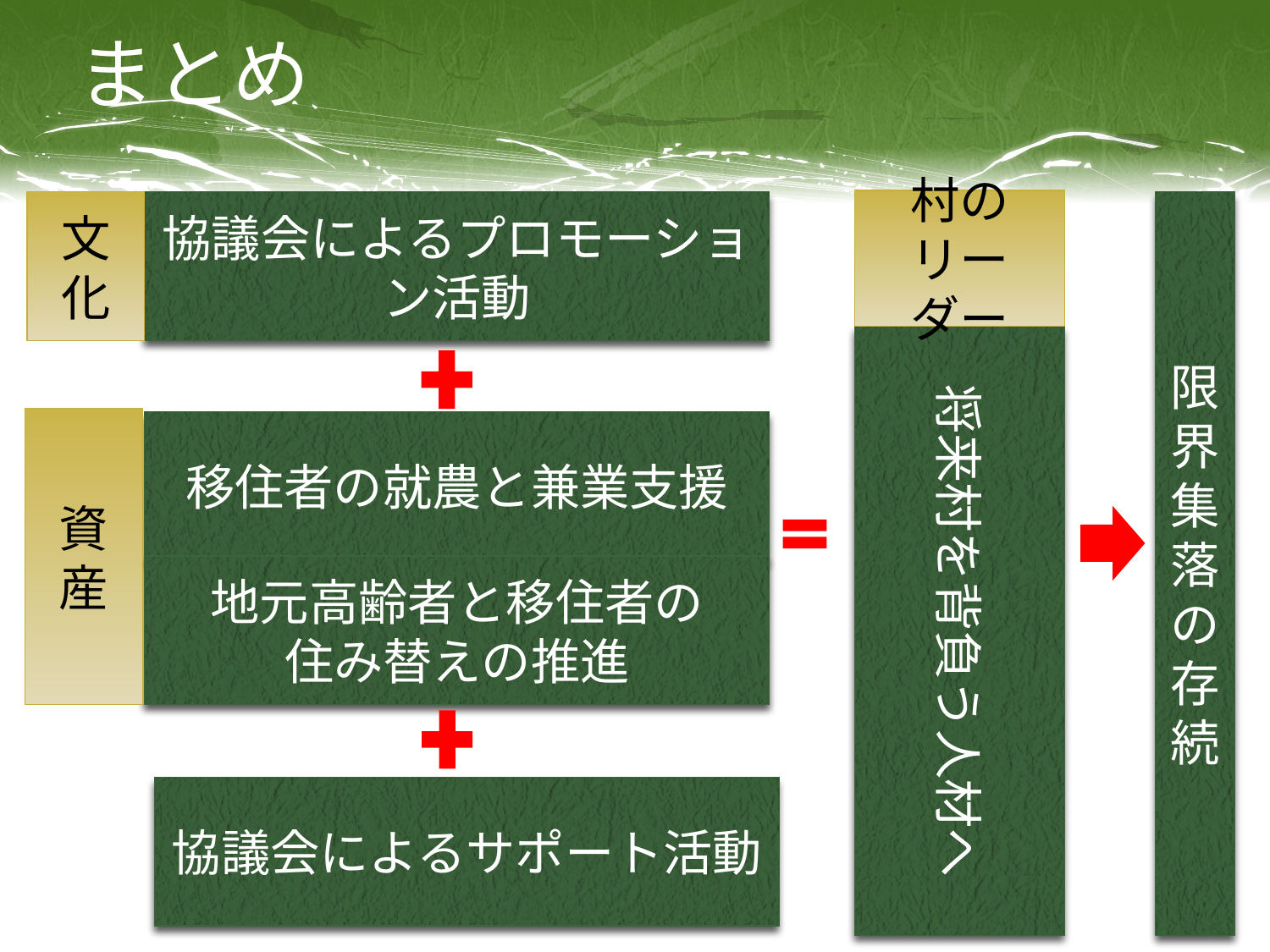

# まとめ
村の
リーダー
文化
協議会によるプロモーション活動
限界集落の存続
将来村を背負う人材へ

資産
移住者の就農と兼業支援

地元高齢者と移住者の
住み替えの推進

協議会によるサポート活動